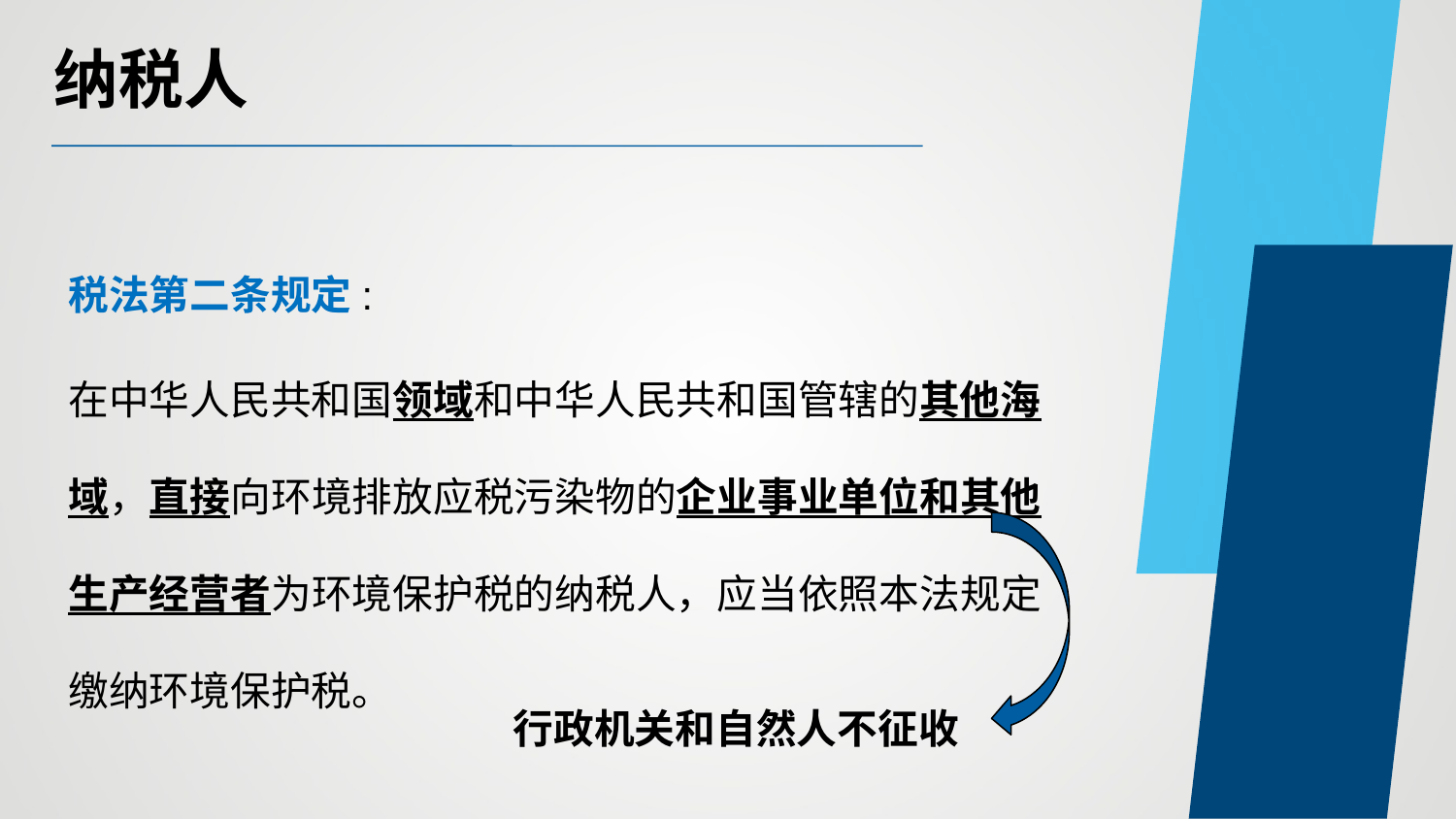

纳税人
税法第二条规定:
在中华人民共和国领域和中华人民共和国管辖的其他海域，直接向环境排放应税污染物的企业事业单位和其他生产经营者为环境保护税的纳税人，应当依照本法规定缴纳环境保护税。

行政机关和自然人不征收